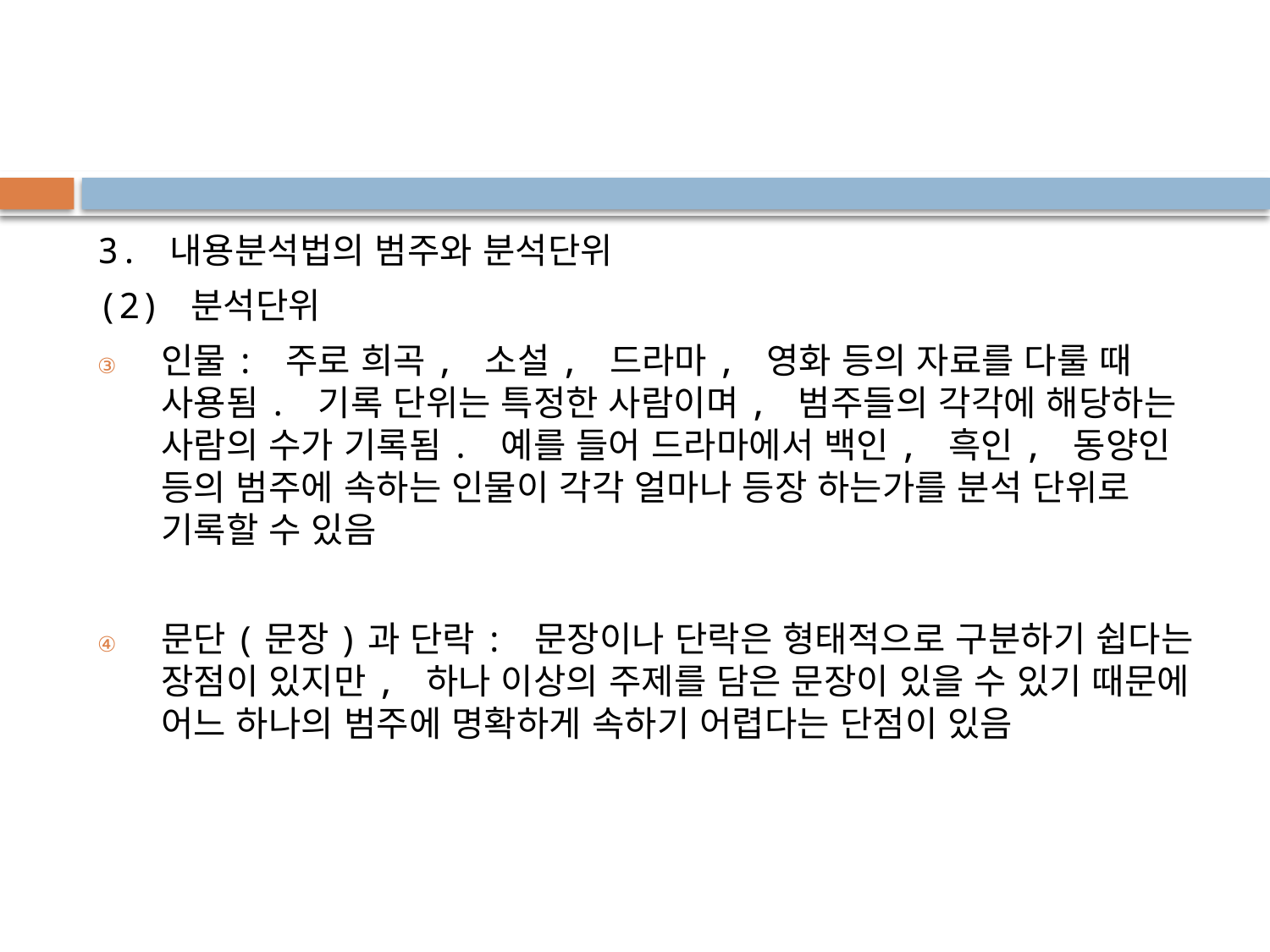

#
3. 내용분석법의 범주와 분석단위
(2) 분석단위
인물: 주로 희곡, 소설, 드라마, 영화 등의 자료를 다룰 때 사용됨. 기록 단위는 특정한 사람이며, 범주들의 각각에 해당하는 사람의 수가 기록됨. 예를 들어 드라마에서 백인, 흑인, 동양인 등의 범주에 속하는 인물이 각각 얼마나 등장 하는가를 분석 단위로 기록할 수 있음

문단(문장)과 단락: 문장이나 단락은 형태적으로 구분하기 쉽다는 장점이 있지만, 하나 이상의 주제를 담은 문장이 있을 수 있기 때문에 어느 하나의 범주에 명확하게 속하기 어렵다는 단점이 있음